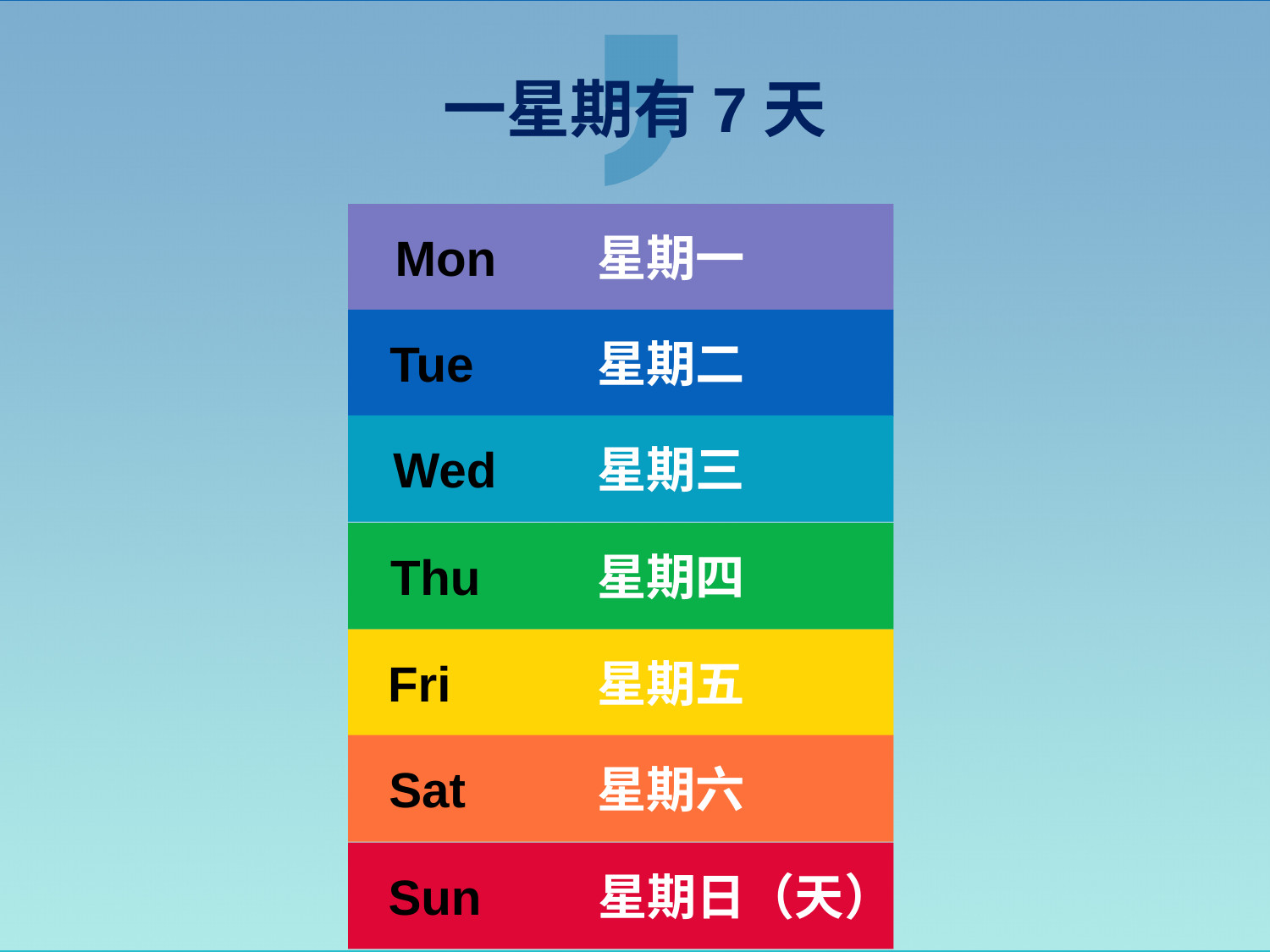

一星期有7天

Mon
星期一

Tue
星期二

Wed
星期三

Thu
星期四

Fri
星期五

Sat
星期六

Sun
星期日（天）